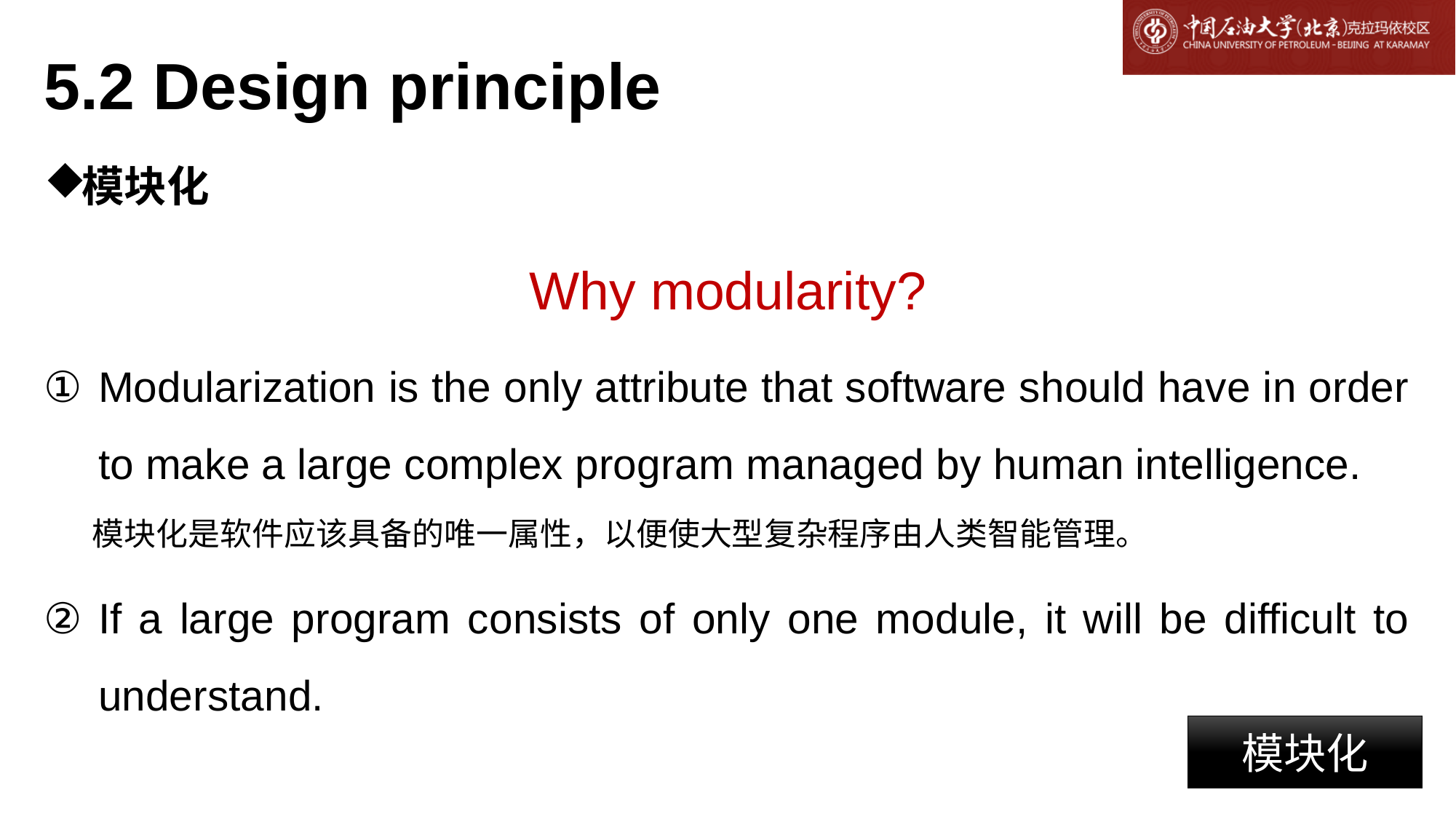

# 5.2 Design principle
模块化
Why modularity?
Modularization is the only attribute that software should have in order to make a large complex program managed by human intelligence.
模块化是软件应该具备的唯一属性，以便使大型复杂程序由人类智能管理。
If a large program consists of only one module, it will be difficult to understand.
模块化